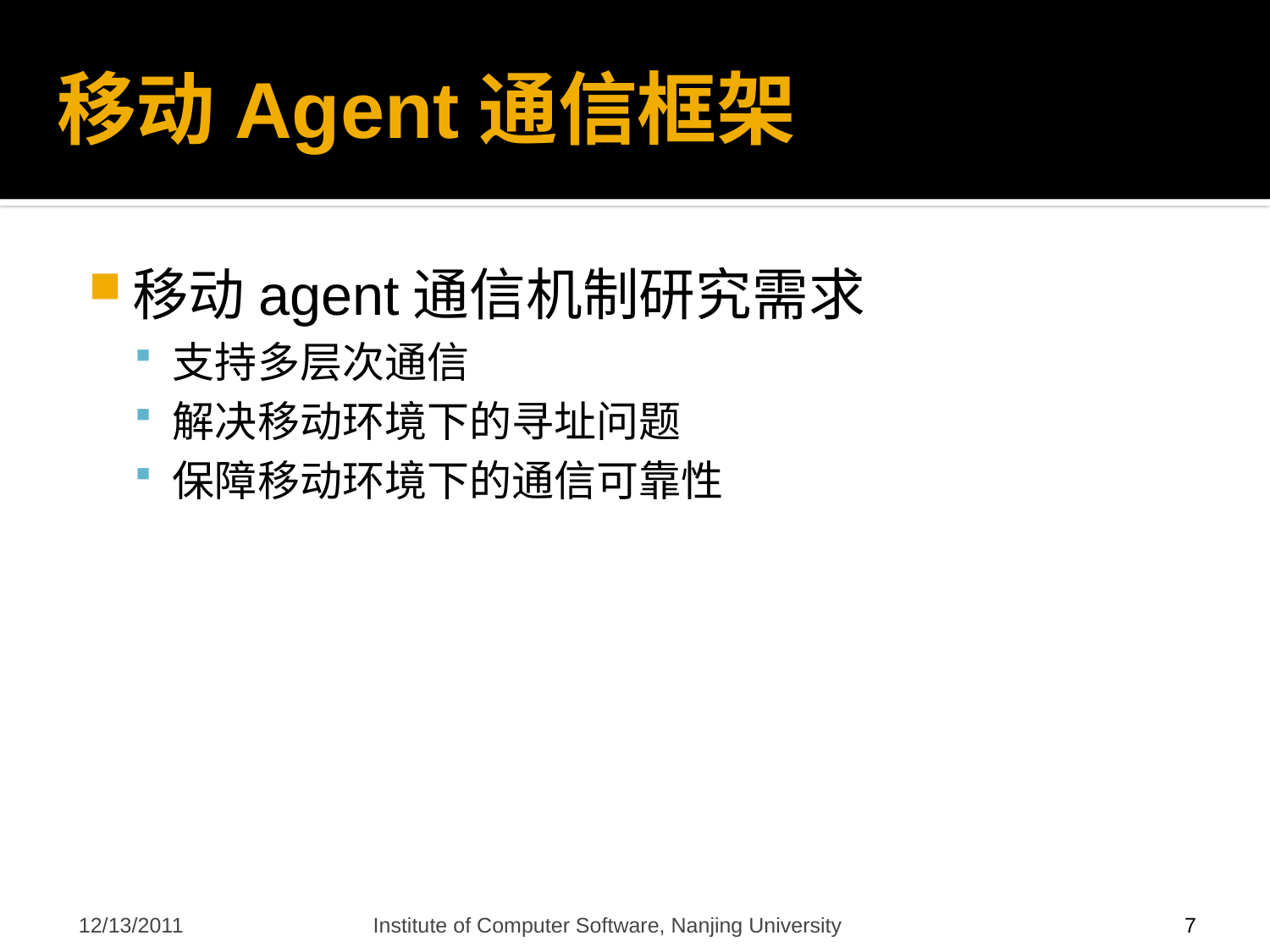

# 移动Agent通信框架
移动agent通信机制研究需求
支持多层次通信
解决移动环境下的寻址问题
保障移动环境下的通信可靠性
7
12/13/2011
Institute of Computer Software, Nanjing University
7